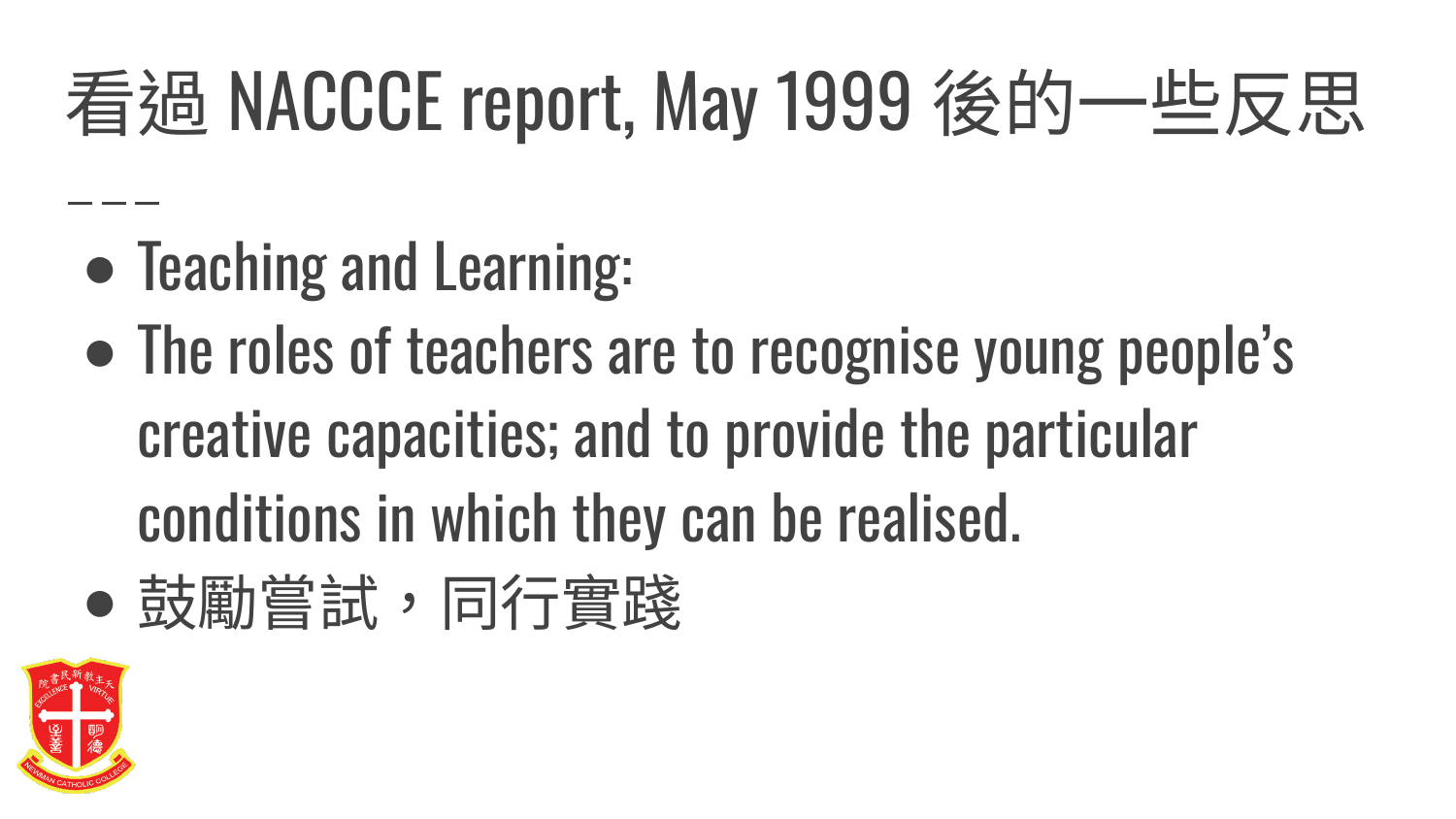

# 看過NACCCE report, May 1999後的一些反思
Teaching and Learning:
The roles of teachers are to recognise young people’s creative capacities; and to provide the particular conditions in which they can be realised.
鼓勵嘗試，同行實踐